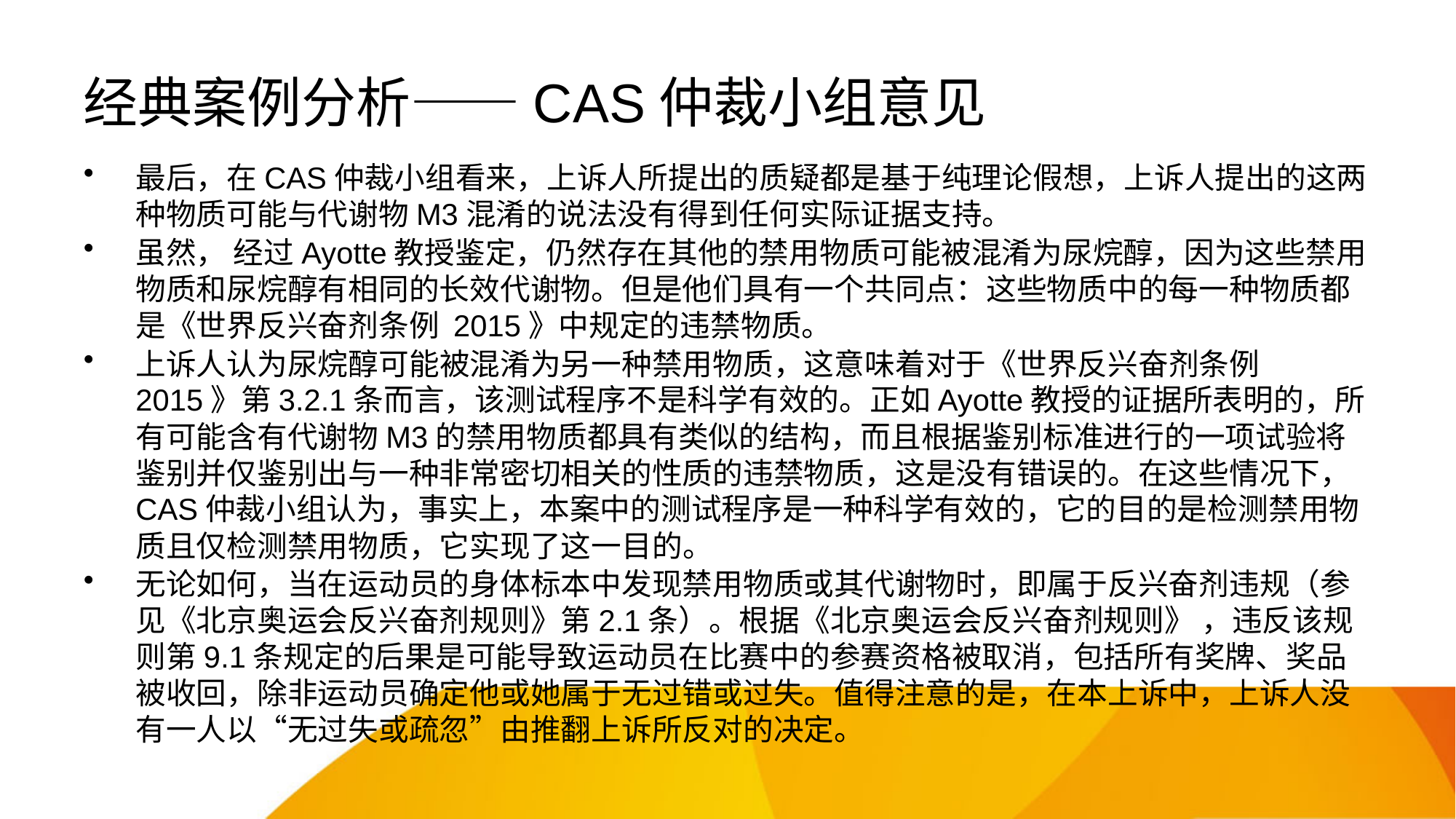

# 经典案例分析——CAS仲裁小组意见
最后，在CAS仲裁小组看来，上诉人所提出的质疑都是基于纯理论假想，上诉人提出的这两种物质可能与代谢物M3混淆的说法没有得到任何实际证据支持。
虽然， 经过Ayotte教授鉴定，仍然存在其他的禁用物质可能被混淆为尿烷醇，因为这些禁用物质和尿烷醇有相同的长效代谢物。但是他们具有一个共同点：这些物质中的每一种物质都是《世界反兴奋剂条例 2015》中规定的违禁物质。
上诉人认为尿烷醇可能被混淆为另一种禁用物质，这意味着对于《世界反兴奋剂条例 2015》第3.2.1条而言，该测试程序不是科学有效的。正如Ayotte教授的证据所表明的，所有可能含有代谢物M3的禁用物质都具有类似的结构，而且根据鉴别标准进行的一项试验将鉴别并仅鉴别出与一种非常密切相关的性质的违禁物质，这是没有错误的。在这些情况下， CAS仲裁小组认为，事实上，本案中的测试程序是一种科学有效的，它的目的是检测禁用物质且仅检测禁用物质，它实现了这一目的。
无论如何，当在运动员的身体标本中发现禁用物质或其代谢物时，即属于反兴奋剂违规（参见《北京奥运会反兴奋剂规则》第2.1条）。根据《北京奥运会反兴奋剂规则》 ，违反该规则第9.1条规定的后果是可能导致运动员在比赛中的参赛资格被取消，包括所有奖牌、奖品被收回，除非运动员确定他或她属于无过错或过失。值得注意的是，在本上诉中，上诉人没有一人以“无过失或疏忽”由推翻上诉所反对的决定。